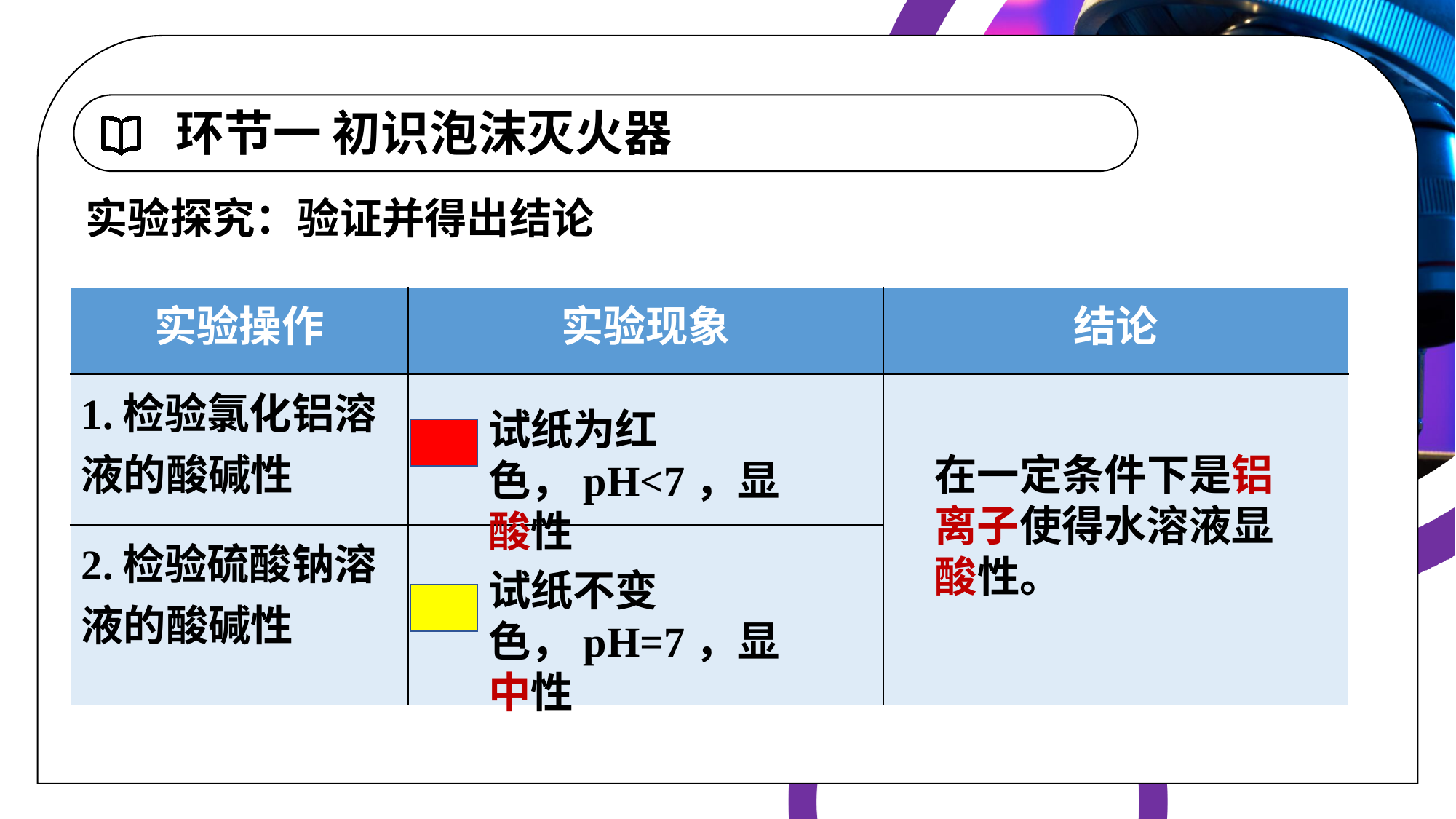

环节一 初识泡沫灭火器
实验探究：验证并得出结论
| 实验操作 | 实验现象 | 结论 |
| --- | --- | --- |
| 1.检验氯化铝溶液的酸碱性 |  |  |
| 2.检验硫酸钠溶液的酸碱性 |  |  |
试纸为红色，pH<7，显酸性

在一定条件下是铝离子使得水溶液显酸性。
试纸不变色，pH=7，显中性